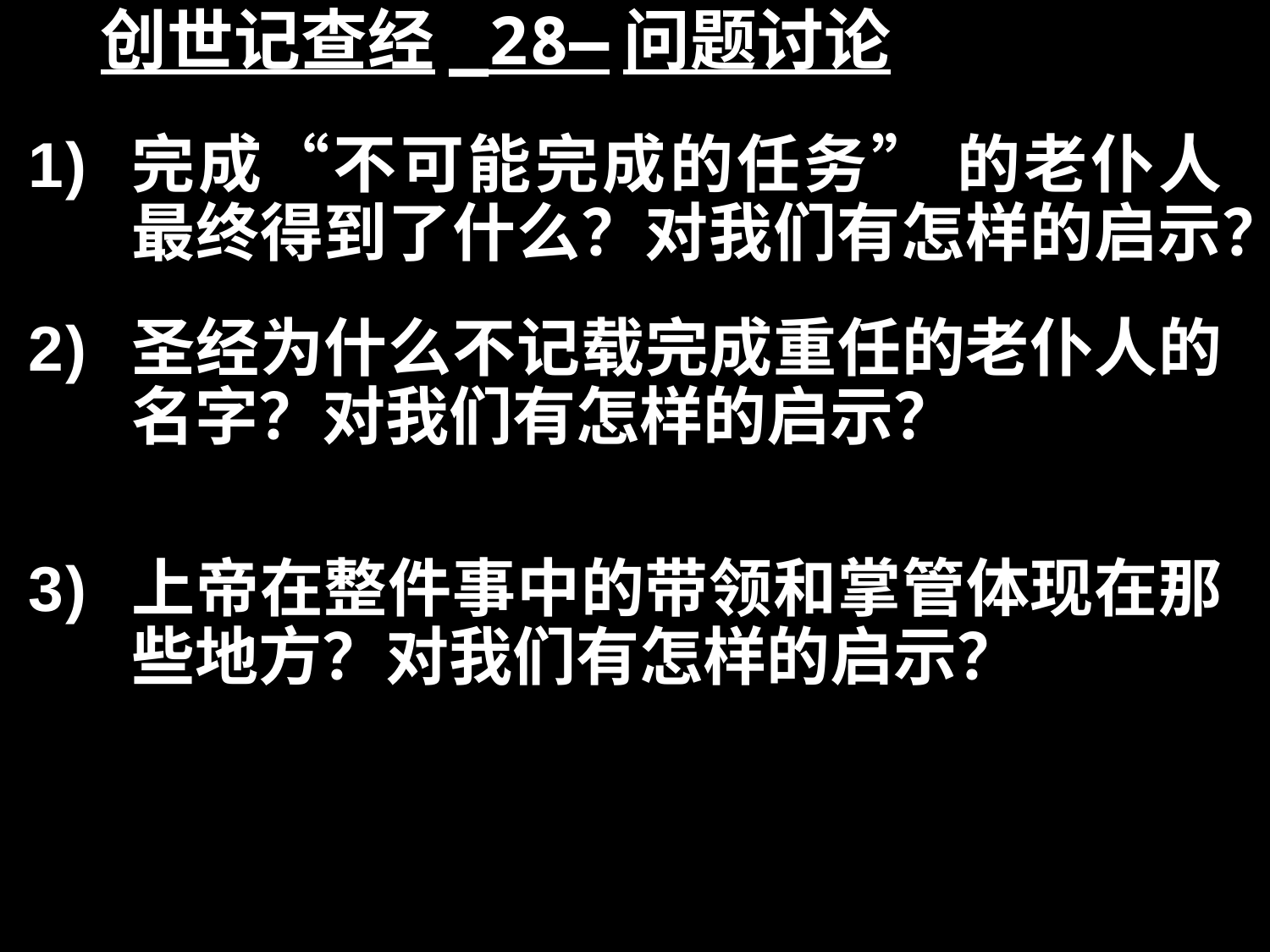

# 创世记查经_28—问题讨论
完成“不可能完成的任务” 的老仆人最终得到了什么？对我们有怎样的启示？

圣经为什么不记载完成重任的老仆人的名字？对我们有怎样的启示？

上帝在整件事中的带领和掌管体现在那些地方？对我们有怎样的启示？